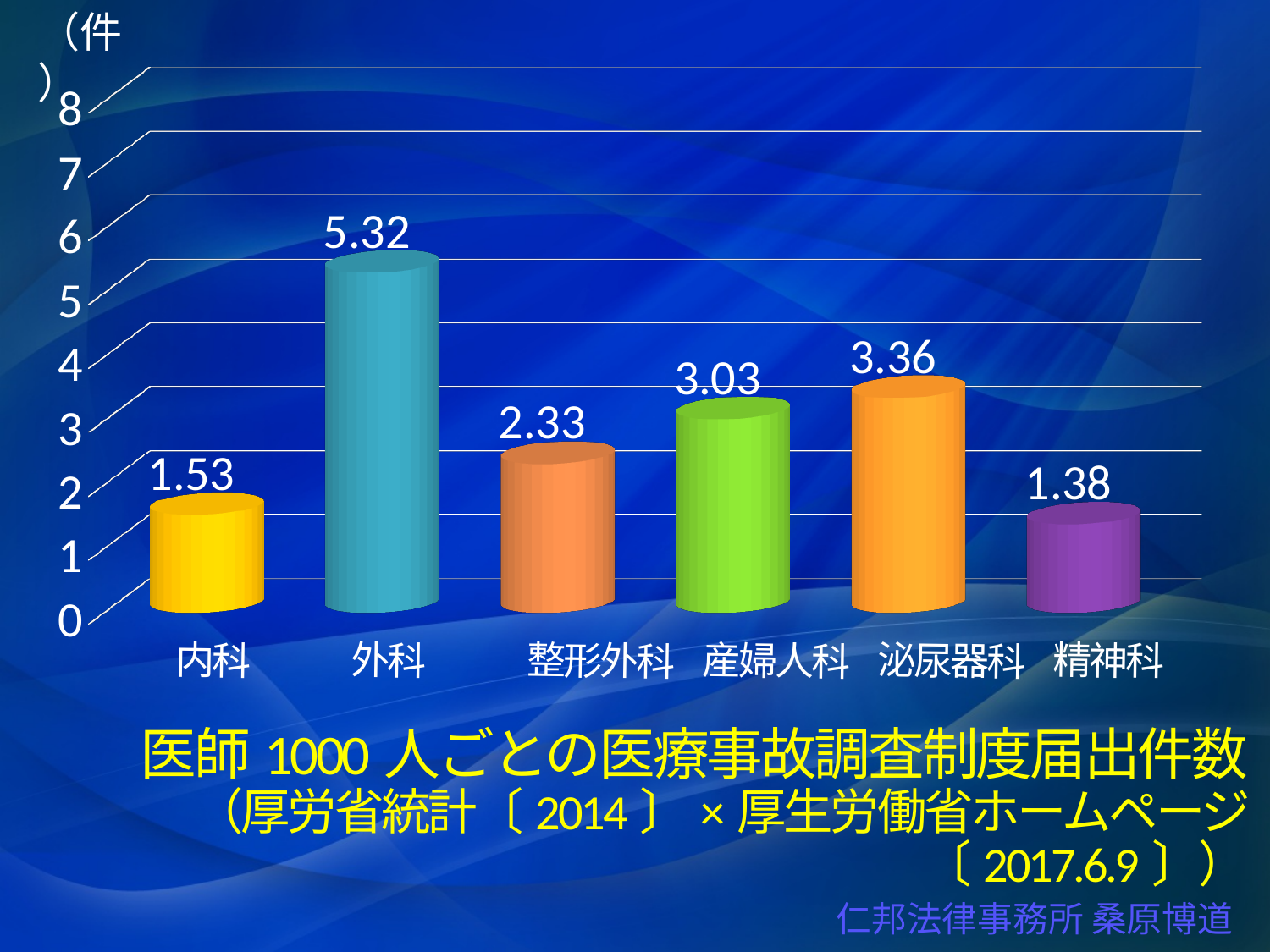

（件）

[unsupported chart]

医師1000人ごとの医療事故調査制度届出件数
（厚労省統計〔2014〕×厚生労働省ホームページ〔2017.6.9〕）
 仁邦法律事務所 桑原博道